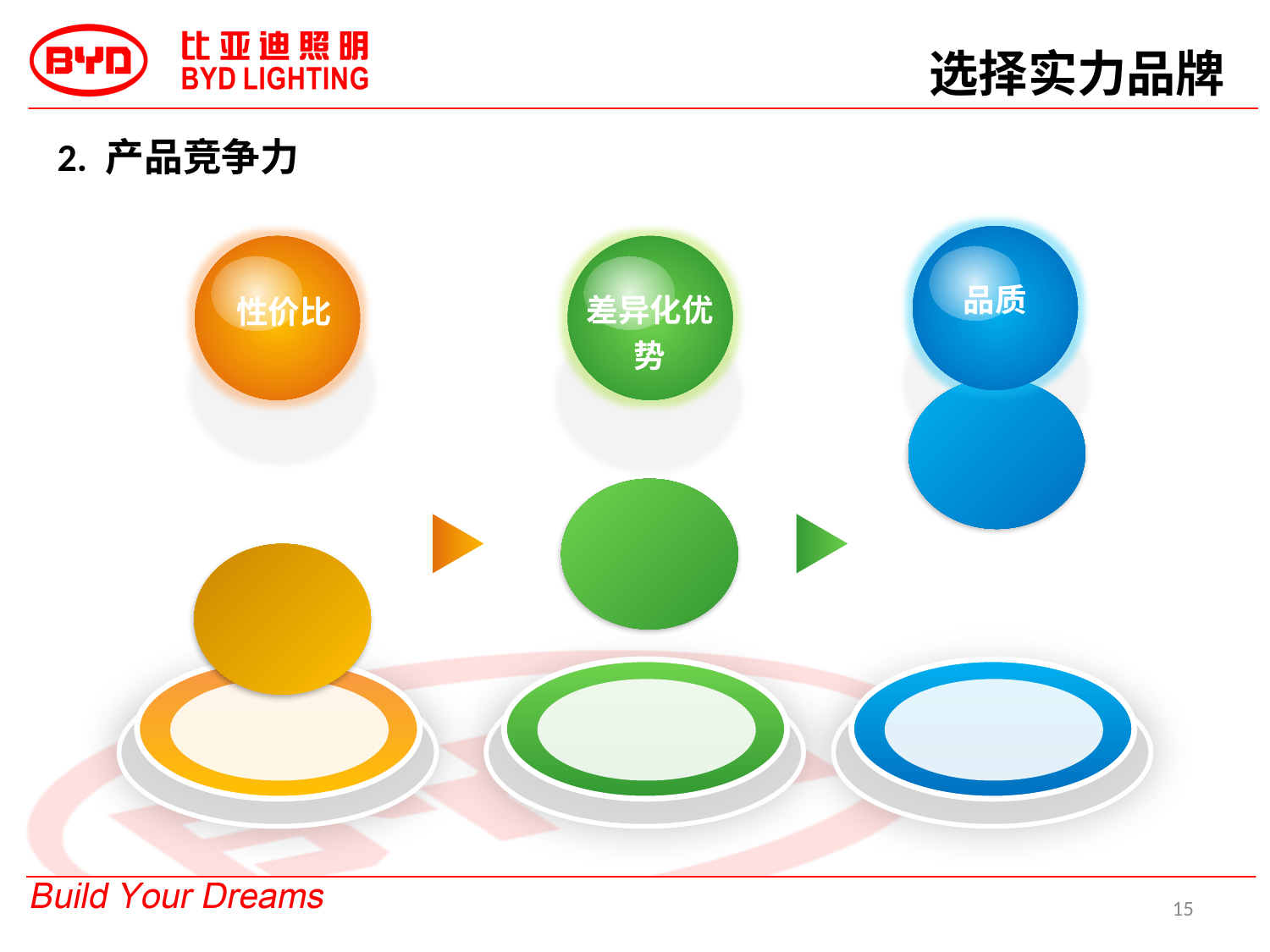

选择实力品牌
2. 产品竞争力

品质

差异化优势

4.2  产品竞争力;

      技术优势;
      好的ID设计;
      或其它差异化优势;
   性价比

15